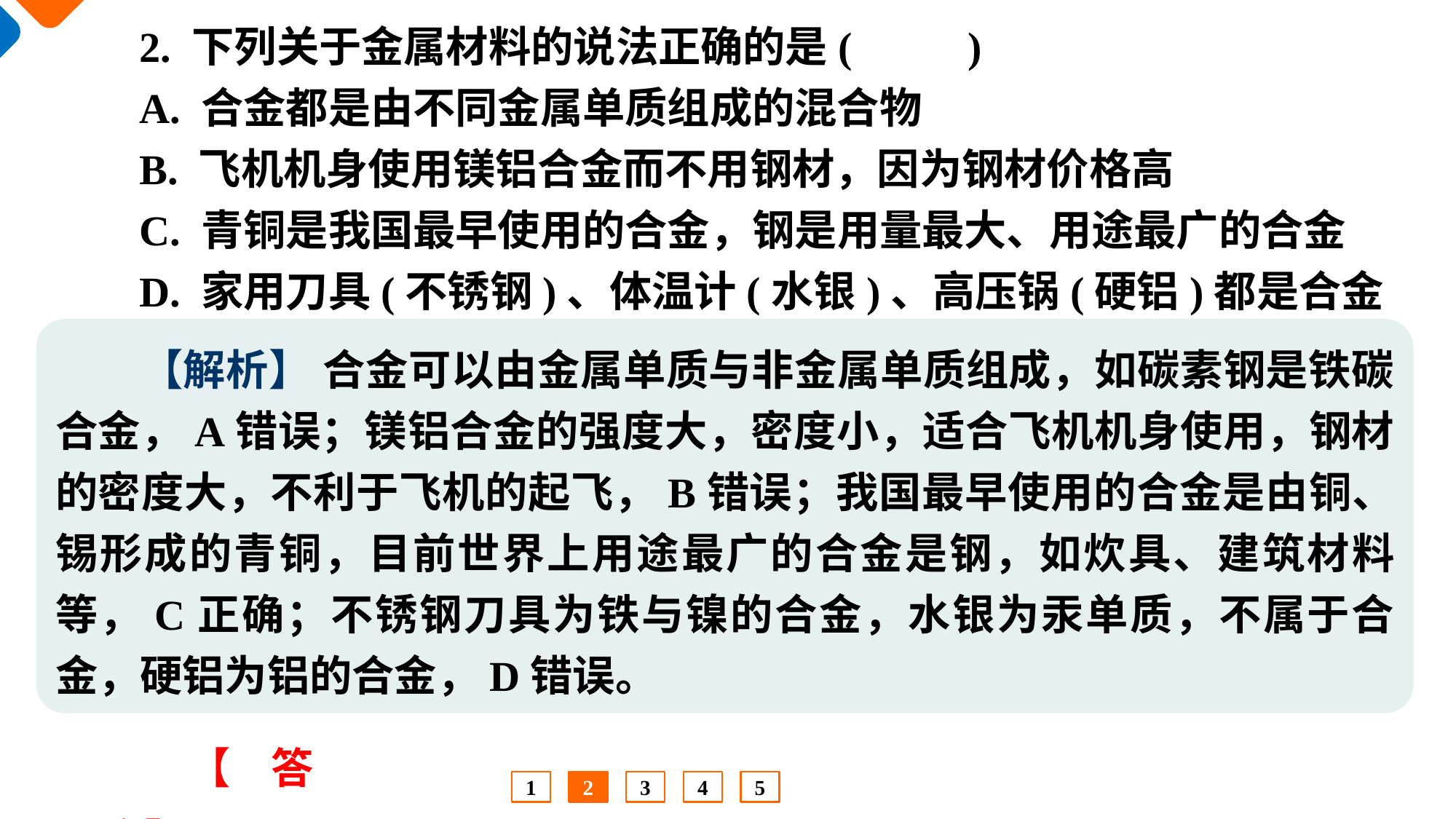

2. 下列关于金属材料的说法正确的是(　 　)
A. 合金都是由不同金属单质组成的混合物
B. 飞机机身使用镁铝合金而不用钢材，因为钢材价格高
C. 青铜是我国最早使用的合金，钢是用量最大、用途最广的合金
D. 家用刀具(不锈钢)、体温计(水银)、高压锅(硬铝)都是合金
【解析】 合金可以由金属单质与非金属单质组成，如碳素钢是铁碳合金，A错误；镁铝合金的强度大，密度小，适合飞机机身使用，钢材的密度大，不利于飞机的起飞，B错误；我国最早使用的合金是由铜、锡形成的青铜，目前世界上用途最广的合金是钢，如炊具、建筑材料等，C正确；不锈钢刀具为铁与镍的合金，水银为汞单质，不属于合金，硬铝为铝的合金，D错误。
【答案】 C
1
2
3
4
5